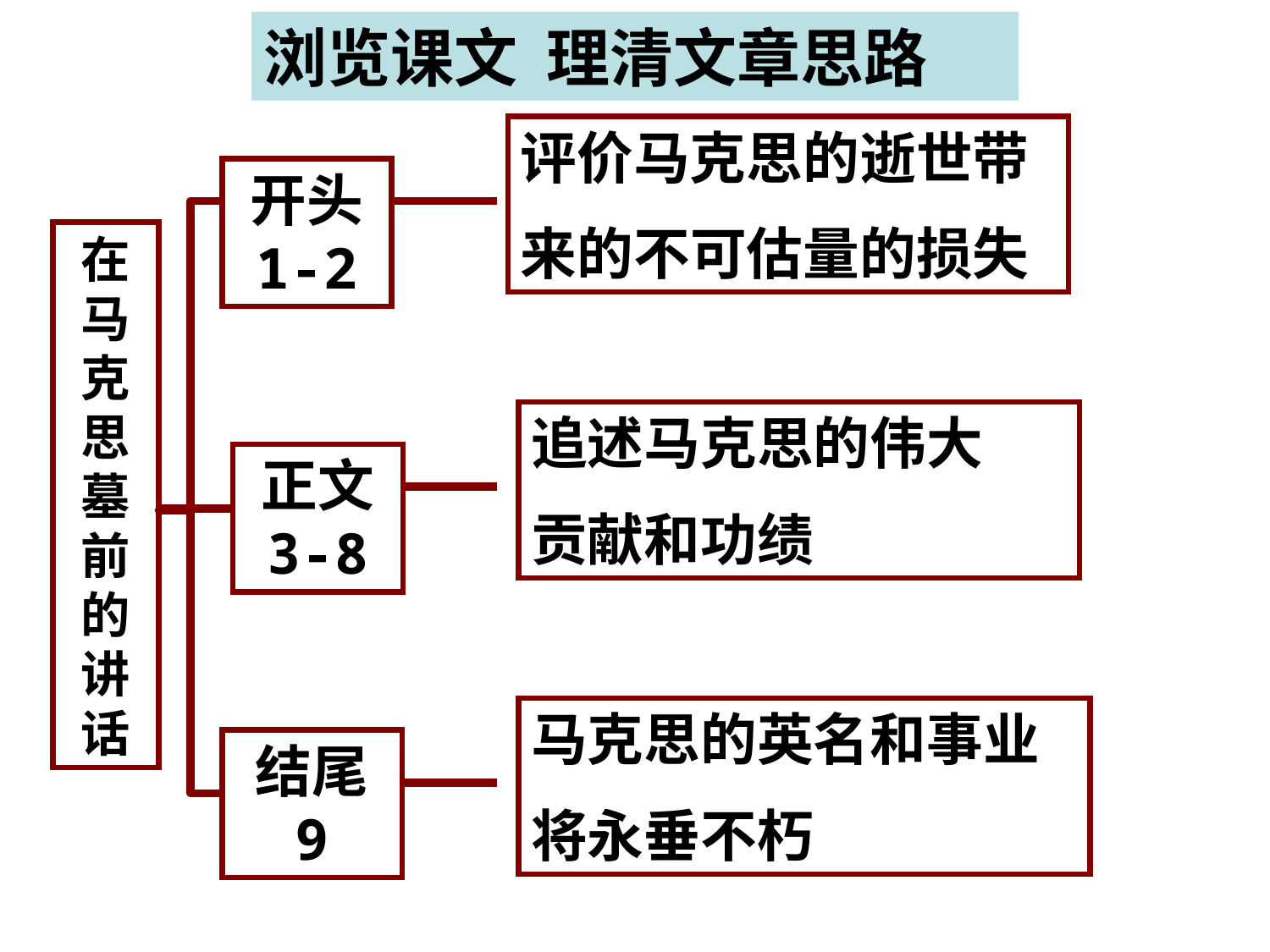

浏览课文  理清文章思路
评价马克思的逝世带
来的不可估量的损失
开头
1-2

在马克思墓前的讲话
追述马克思的伟大
贡献和功绩
正文
3-8
马克思的英名和事业
将永垂不朽
结尾
9